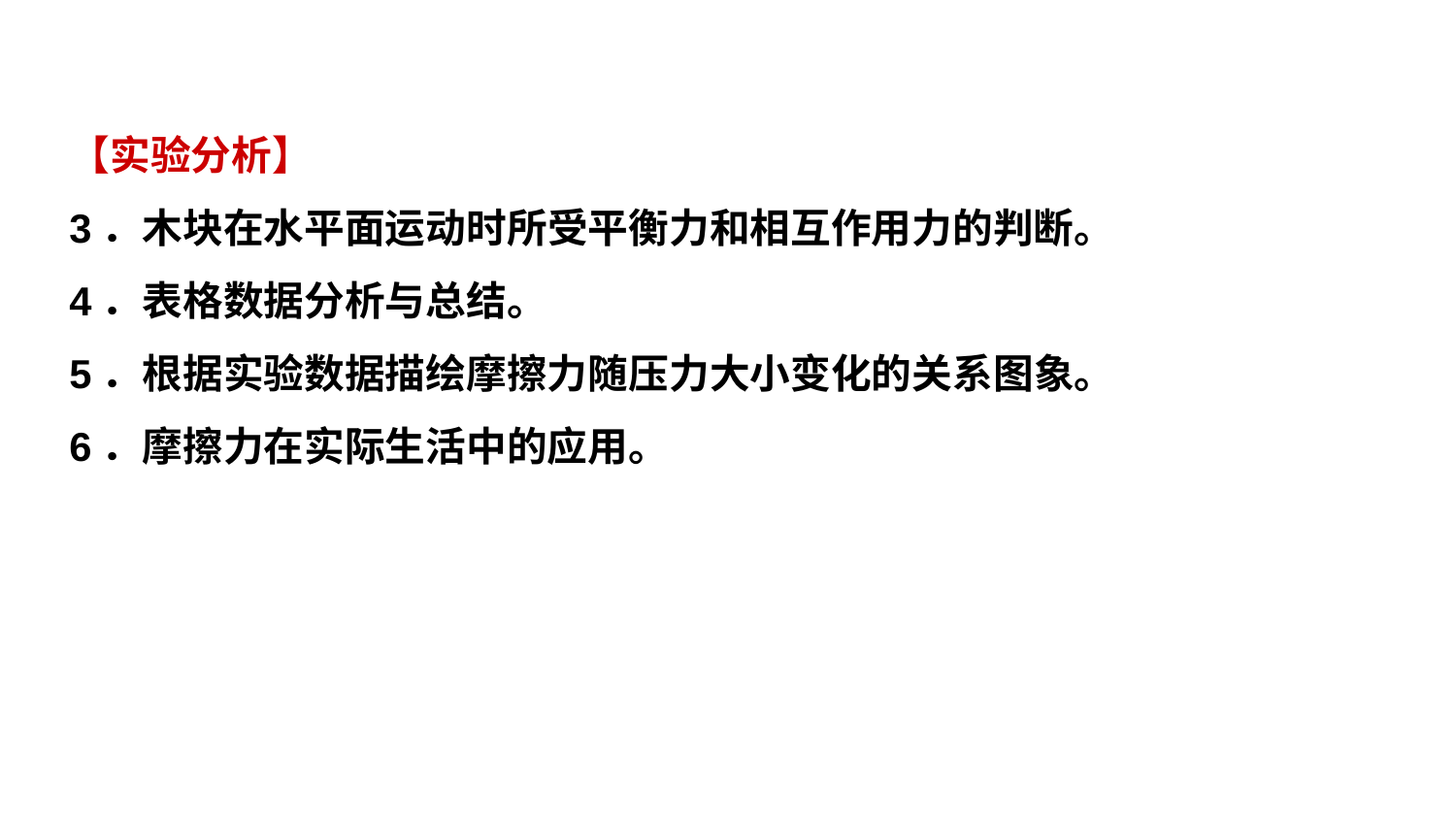

【实验分析】
3．木块在水平面运动时所受平衡力和相互作用力的判断。
4．表格数据分析与总结。
5．根据实验数据描绘摩擦力随压力大小变化的关系图象。
6．摩擦力在实际生活中的应用。